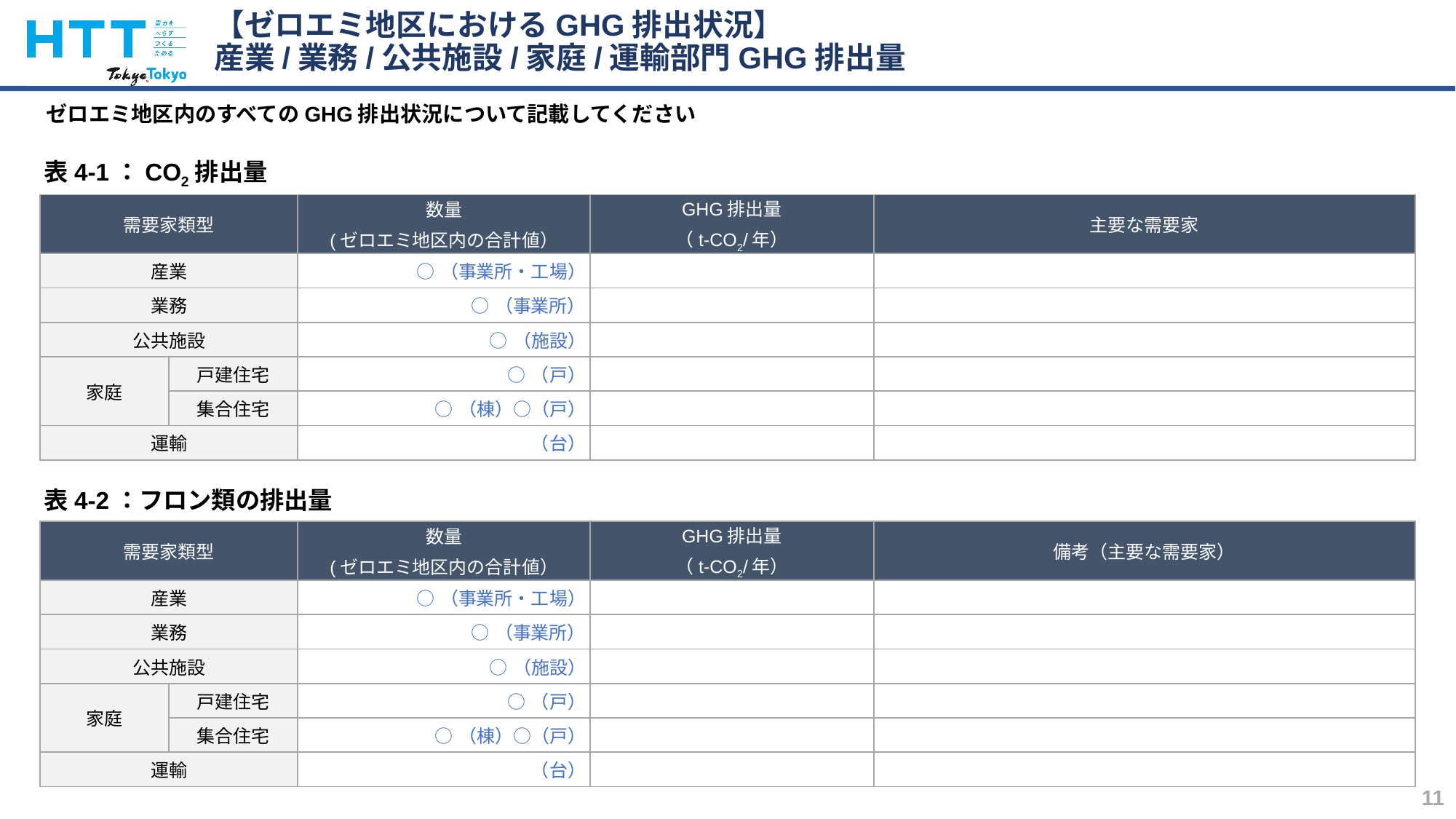

# 【ゼロエミ地区におけるGHG排出状況】 産業/業務/公共施設/家庭/運輸部門GHG排出量
ゼロエミ地区内のすべてのGHG排出状況について記載してください
表4-1：CO2排出量
| 需要家類型 |  | 数量 (ゼロエミ地区内の合計値） | GHG排出量 （t-CO2/年） | 主要な需要家 |
| --- | --- | --- | --- | --- |
| 産業 |  | ○（事業所・工場） |  |  |
| 業務 |  | ○（事業所） |  |  |
| 公共施設 |  | ○（施設） |  |  |
| 家庭 | 戸建住宅 | ○（戸） |  |  |
|  | 集合住宅 | ○（棟）○（戸） |  |  |
| 運輸 |  | （台） |  |  |
表4-2：フロン類の排出量
| 需要家類型 |  | 数量 (ゼロエミ地区内の合計値） | GHG排出量 （t-CO2/年） | 備考（主要な需要家） |
| --- | --- | --- | --- | --- |
| 産業 |  | ○（事業所・工場） |  |  |
| 業務 |  | ○（事業所） |  |  |
| 公共施設 |  | ○（施設） |  |  |
| 家庭 | 戸建住宅 | ○（戸） |  |  |
|  | 集合住宅 | ○（棟）○（戸） |  |  |
| 運輸 |  | （台） |  |  |
11